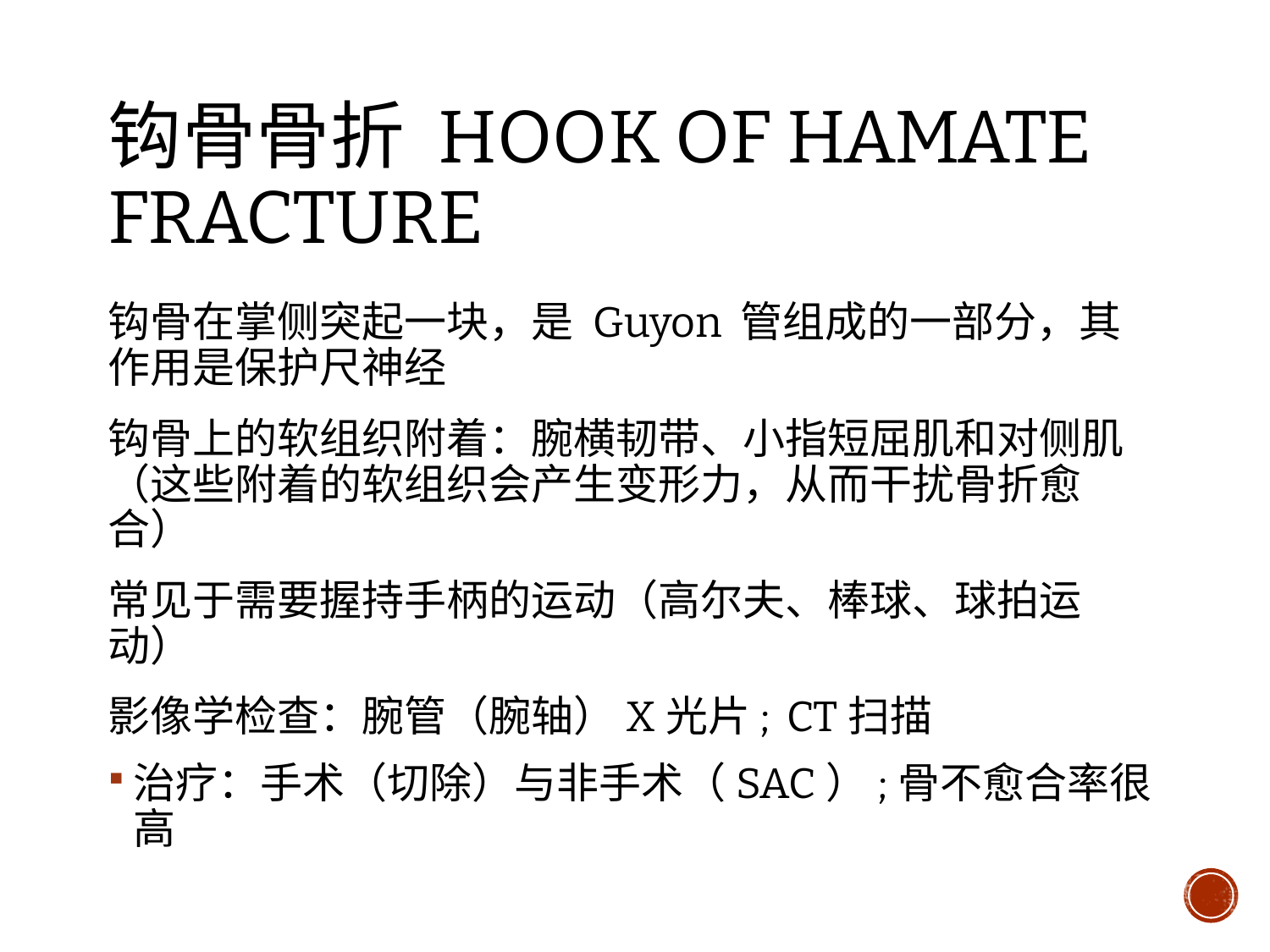

# 钩骨骨折 hook of Hamate fracture
钩骨在掌侧突起一块，是 Guyon 管组成的一部分，其作用是保护尺神经
钩骨上的软组织附着：腕横韧带、小指短屈肌和对侧肌（这些附着的软组织会产生变形力，从而干扰骨折愈合）
常见于需要握持手柄的运动（高尔夫、棒球、球拍运动）
影像学检查：腕管（腕轴）X光片;  CT扫描
治疗：手术（切除）与非手术（SAC）;骨不愈合率很高